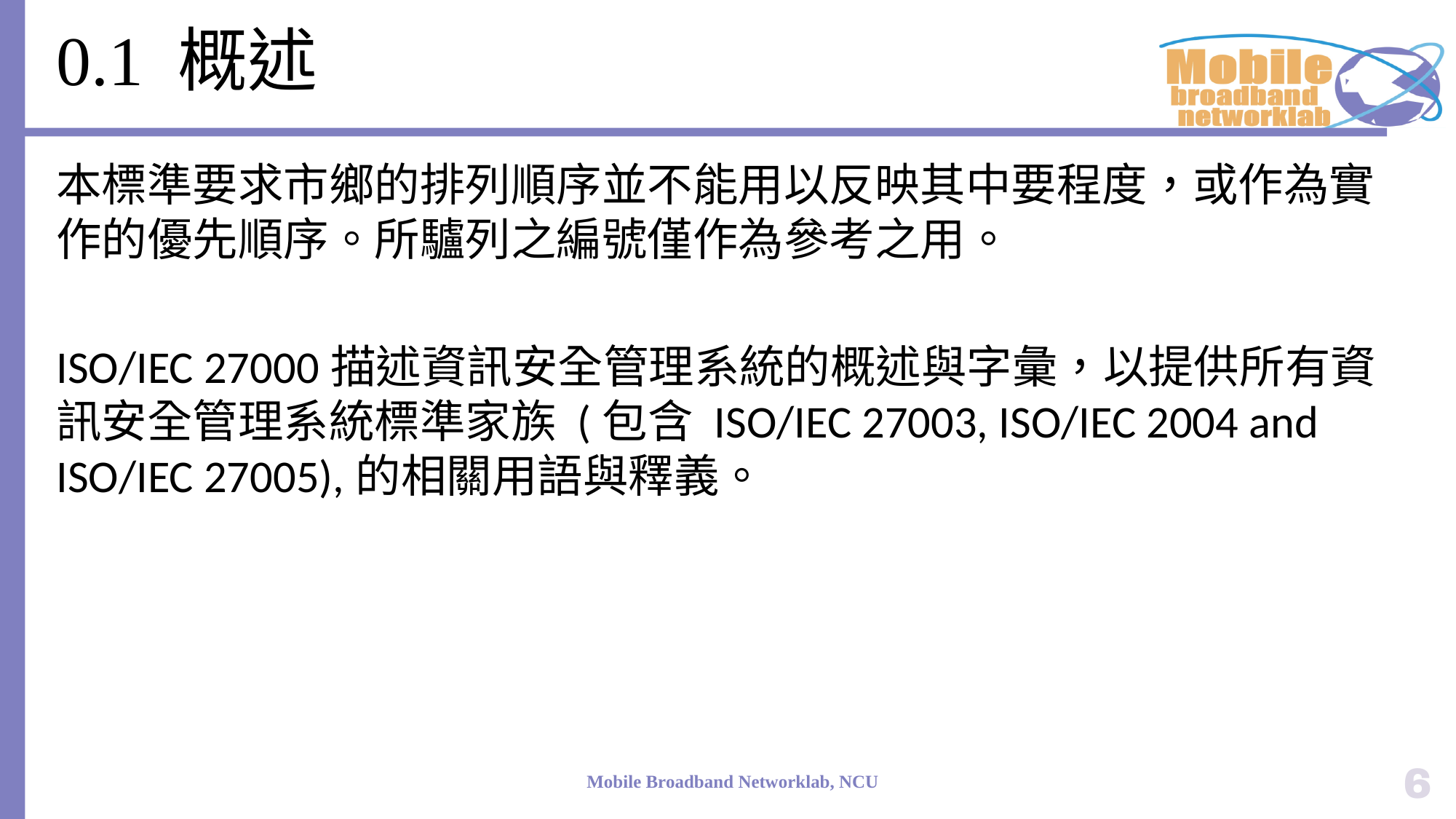

# 0.1 概述
本標準要求市鄉的排列順序並不能用以反映其中要程度，或作為實作的優先順序。所驢列之編號僅作為參考之用。

ISO/IEC 27000描述資訊安全管理系統的概述與字彙，以提供所有資訊安全管理系統標準家族 (包含 ISO/IEC 27003, ISO/IEC 2004 and ISO/IEC 27005),的相關用語與釋義。

6